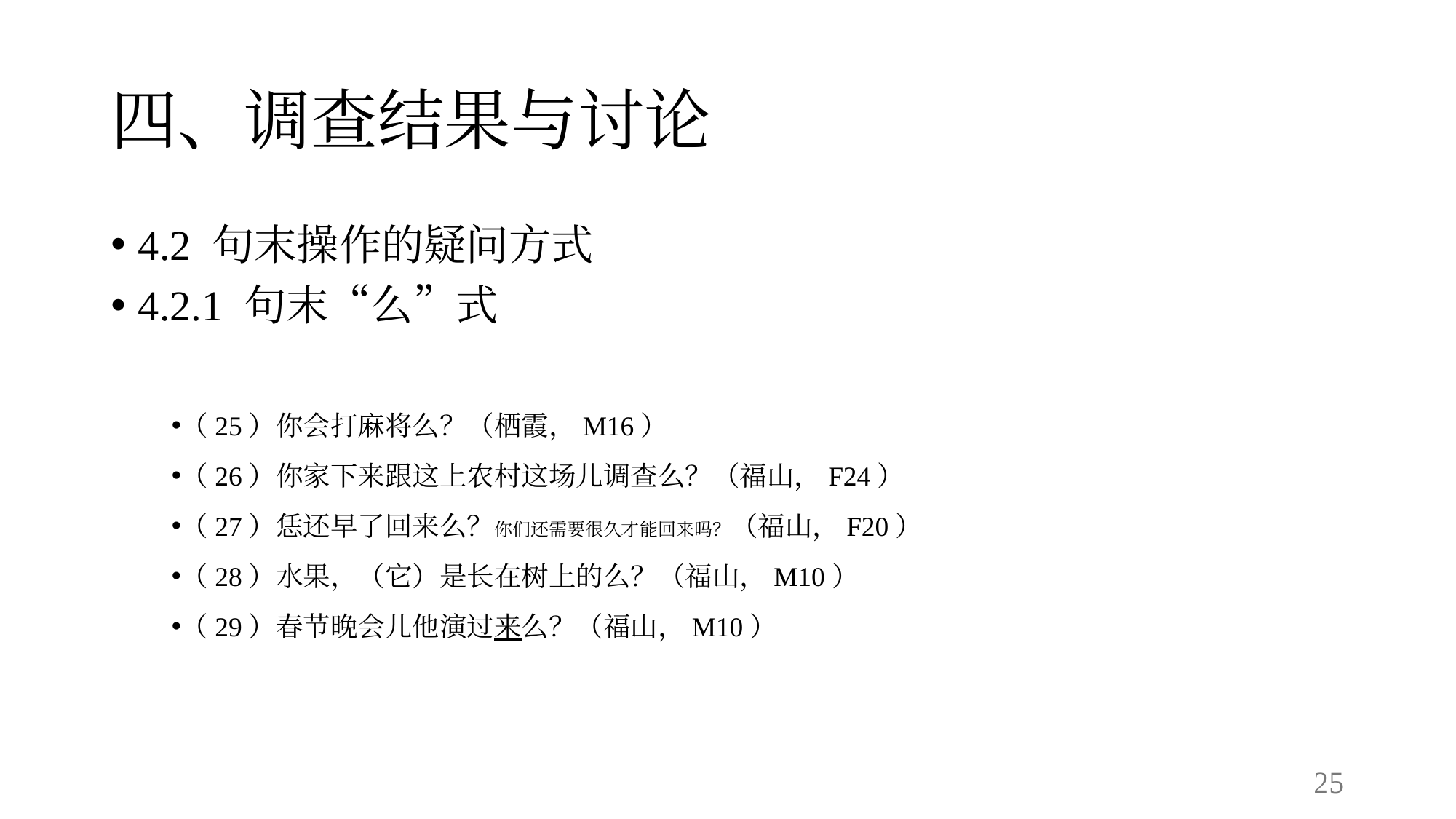

# 四、调查结果与讨论
4.2 句末操作的疑问方式
4.2.1 句末“么”式

（25）你会打麻将么？（栖霞，M16）
（26）你家下来跟这上农村这场儿调查么？（福山，F24）
（27）恁还早了回来么？你们还需要很久才能回来吗？（福山，F20）
（28）水果，（它）是长在树上的么？（福山，M10）
（29）春节晚会儿他演过来么？（福山，M10）

25